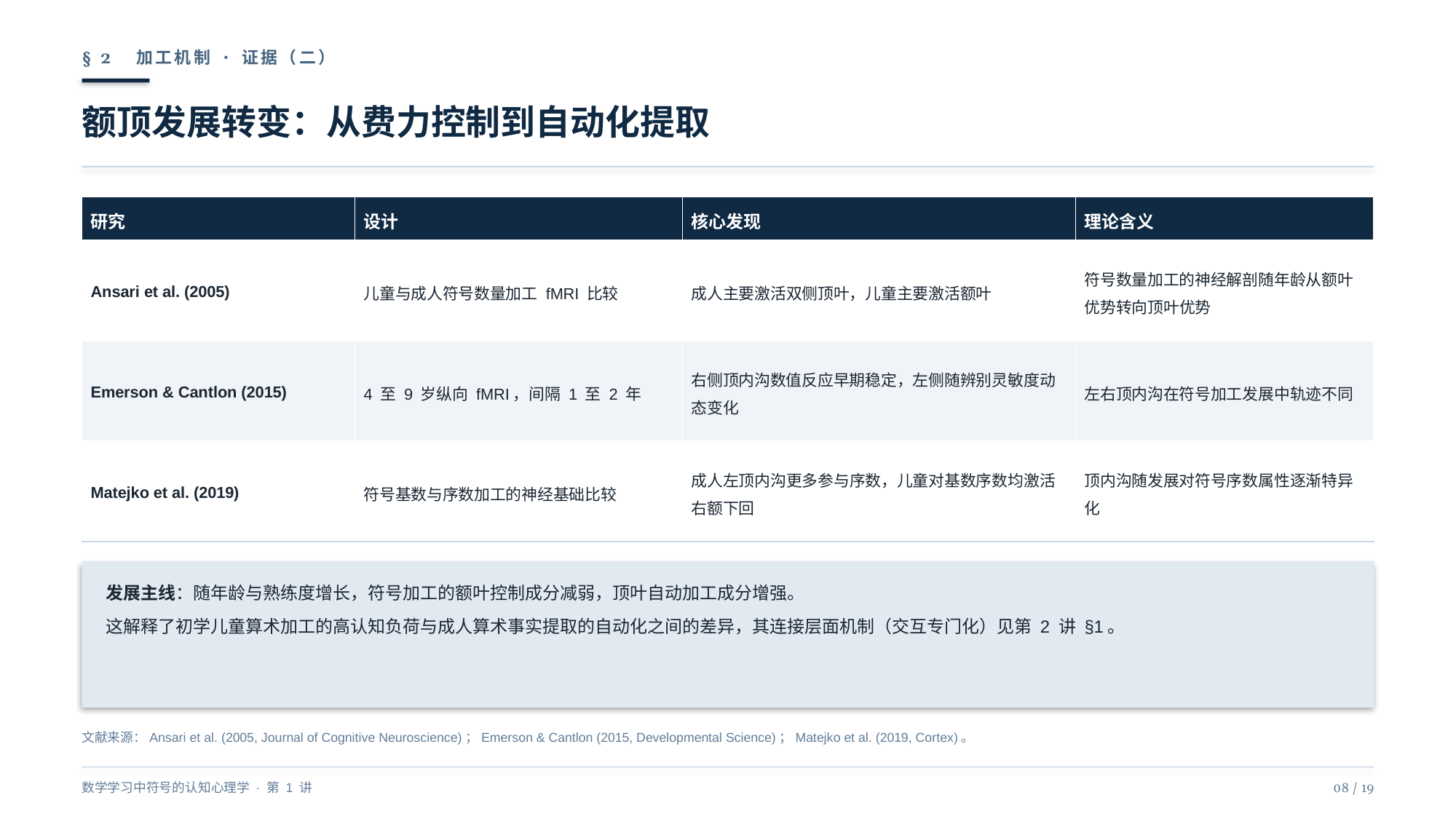

§ 2　加工机制 · 证据（二）

额顶发展转变：从费力控制到自动化提取

| 研究 | 设计 | 核心发现 | 理论含义 |
| --- | --- | --- | --- |
| Ansari et al. (2005) | 儿童与成人符号数量加工 fMRI 比较 | 成人主要激活双侧顶叶，儿童主要激活额叶 | 符号数量加工的神经解剖随年龄从额叶优势转向顶叶优势 |
| Emerson & Cantlon (2015) | 4 至 9 岁纵向 fMRI，间隔 1 至 2 年 | 右侧顶内沟数值反应早期稳定，左侧随辨别灵敏度动态变化 | 左右顶内沟在符号加工发展中轨迹不同 |
| Matejko et al. (2019) | 符号基数与序数加工的神经基础比较 | 成人左顶内沟更多参与序数，儿童对基数序数均激活右额下回 | 顶内沟随发展对符号序数属性逐渐特异化 |

发展主线：随年龄与熟练度增长，符号加工的额叶控制成分减弱，顶叶自动加工成分增强。
这解释了初学儿童算术加工的高认知负荷与成人算术事实提取的自动化之间的差异，其连接层面机制（交互专门化）见第 2 讲 §1。
文献来源：Ansari et al. (2005, Journal of Cognitive Neuroscience)；Emerson & Cantlon (2015, Developmental Science)；Matejko et al. (2019, Cortex)。

数学学习中符号的认知心理学 · 第 1 讲
08 / 19